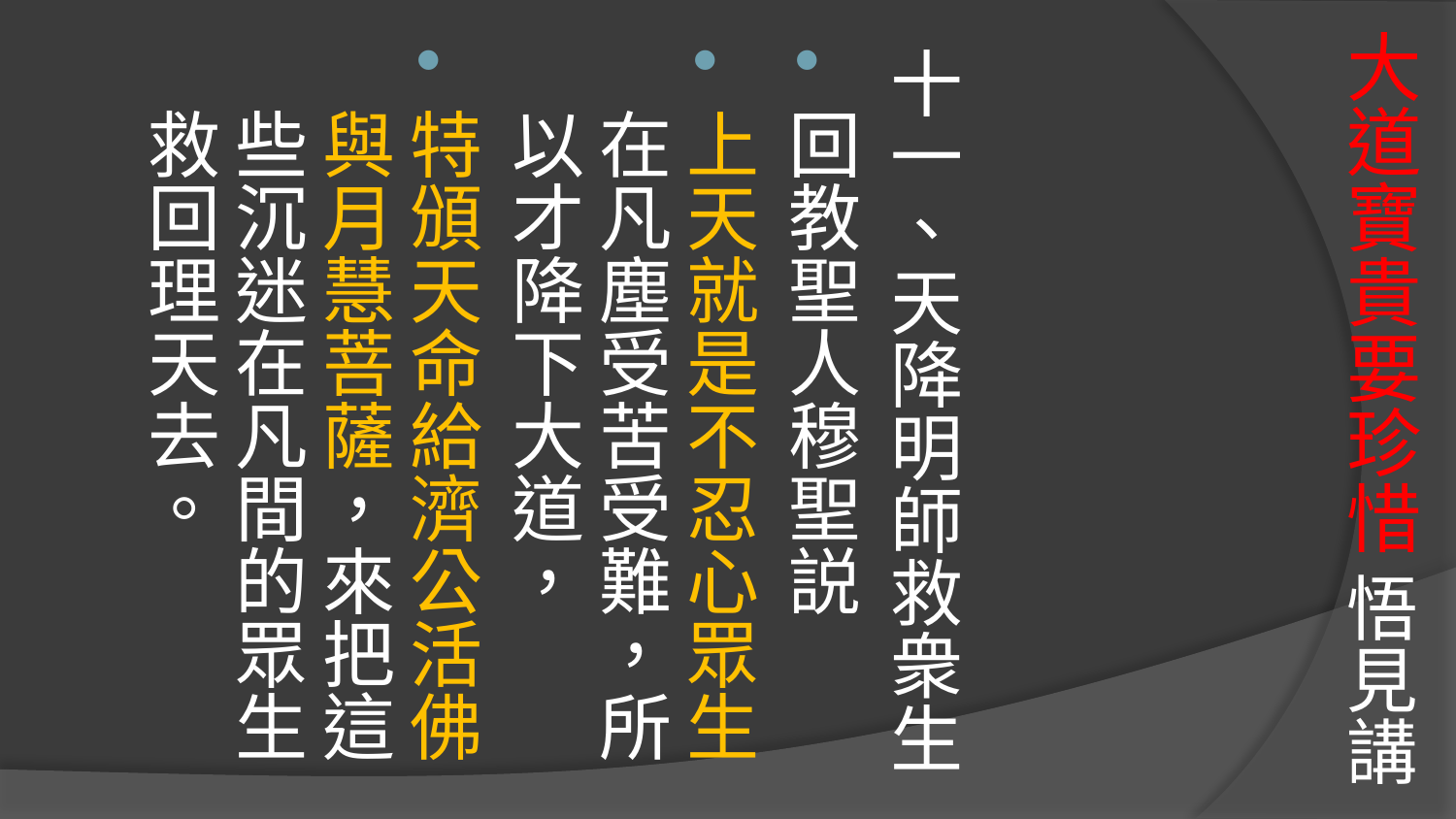

# 大道寶貴要珍惜 悟見講
十一、天降明師救衆生
回教聖人穆聖説
上天就是不忍心眾生在凡塵受苦受難，所以才降下大道，
特頒天命給濟公活佛與月慧菩薩，來把這些沉迷在凡間的眾生救回理天去。